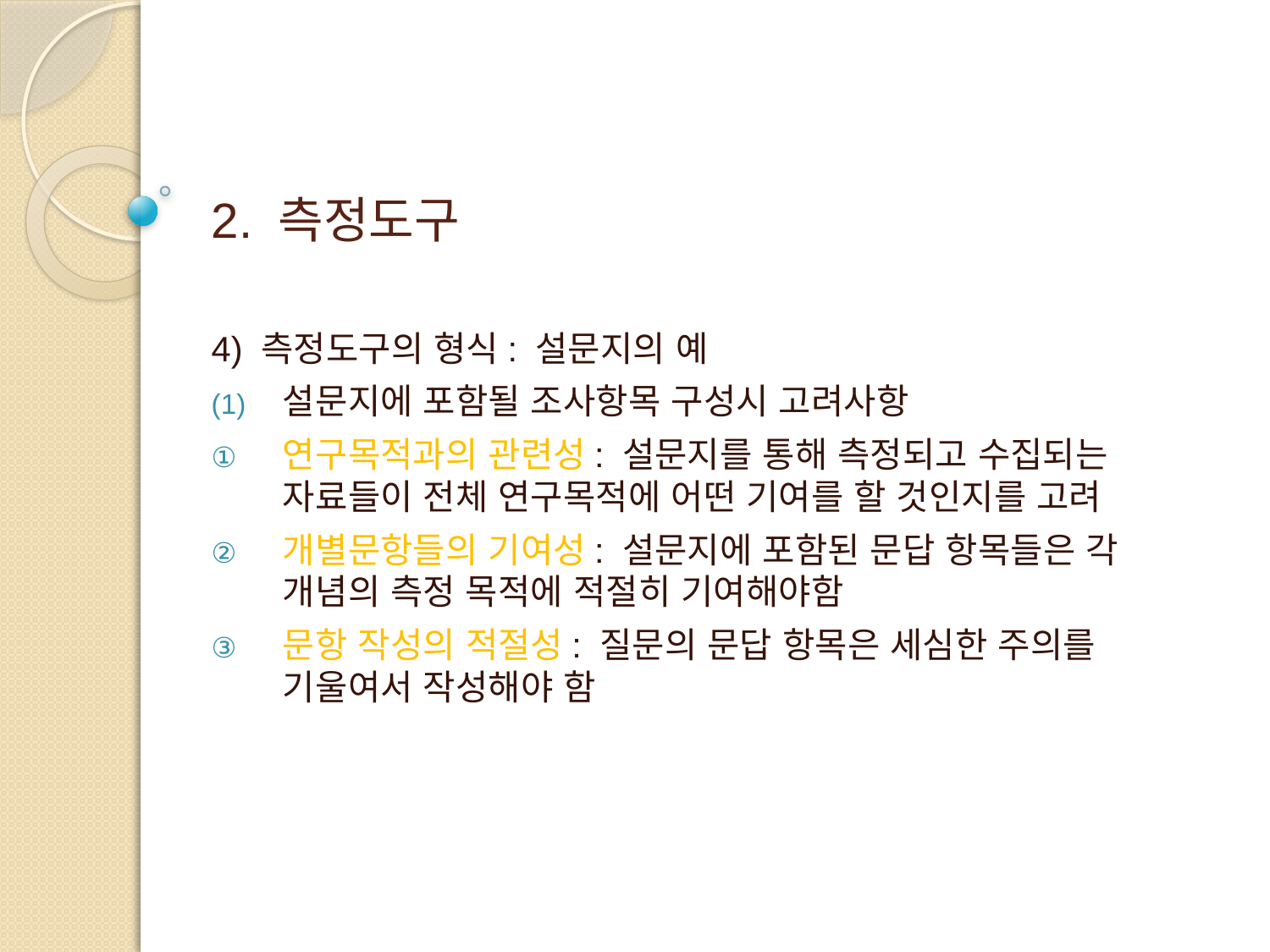

# 2. 측정도구
4) 측정도구의 형식: 설문지의 예
설문지에 포함될 조사항목 구성시 고려사항
연구목적과의 관련성: 설문지를 통해 측정되고 수집되는 자료들이 전체 연구목적에 어떤 기여를 할 것인지를 고려
개별문항들의 기여성: 설문지에 포함된 문답 항목들은 각 개념의 측정 목적에 적절히 기여해야함
문항 작성의 적절성: 질문의 문답 항목은 세심한 주의를 기울여서 작성해야 함